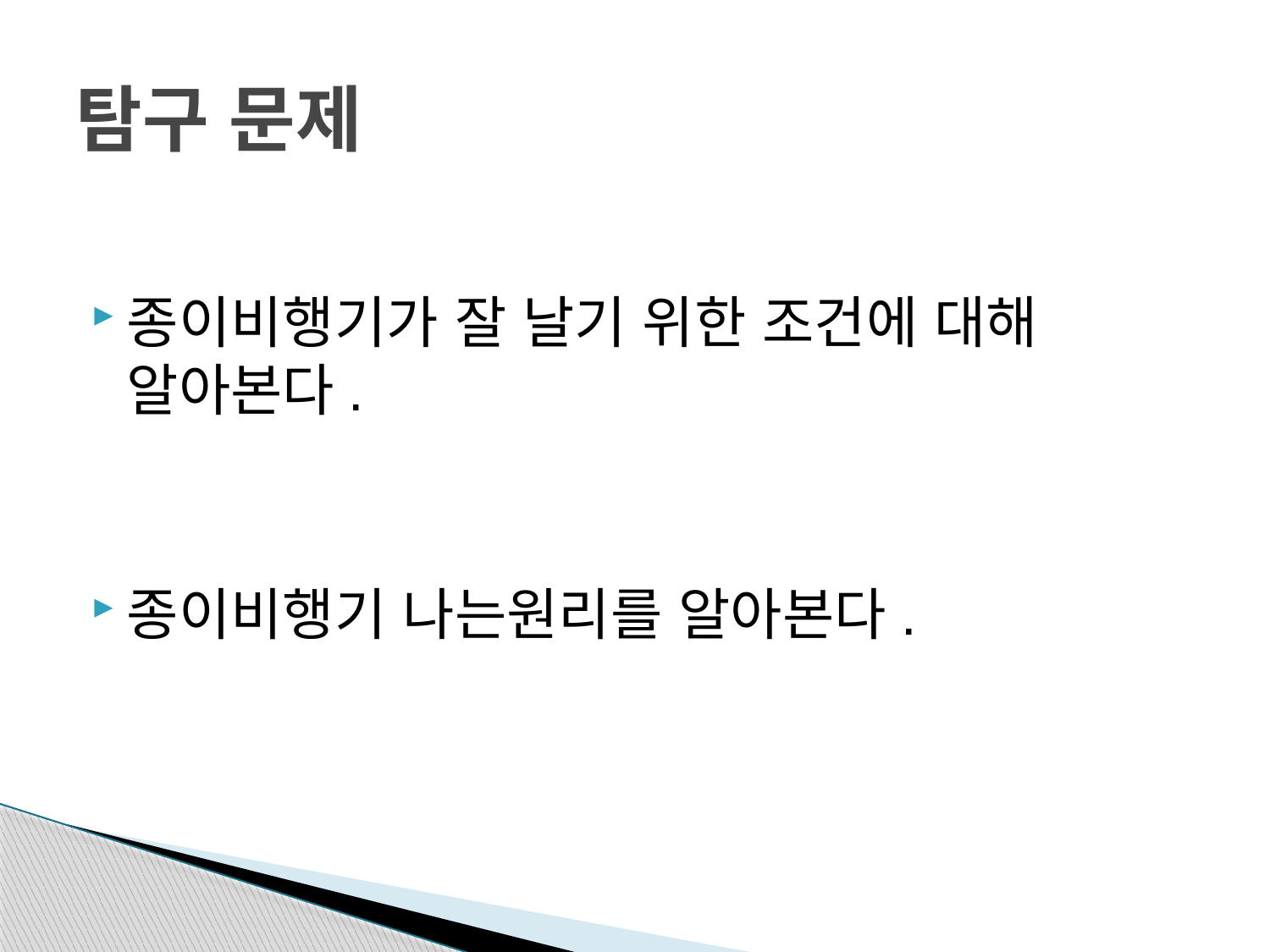

# 탐구 문제

종이비행기가 잘 날기 위한 조건에 대해 알아본다.

종이비행기 나는원리를 알아본다.